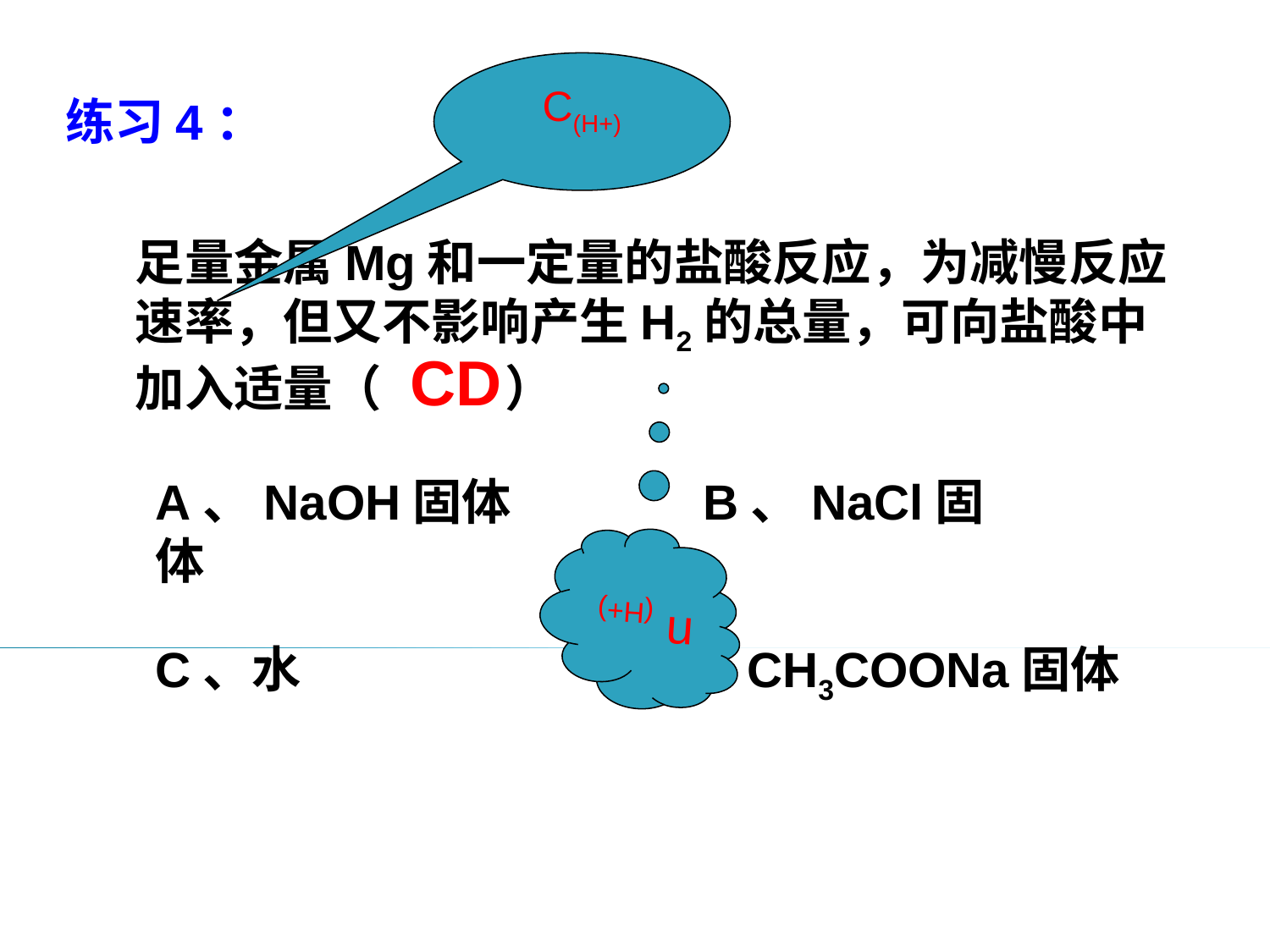

C(H+)
练习4：
足量金属Mg和一定量的盐酸反应，为减慢反应速率，但又不影响产生H2的总量，可向盐酸中加入适量（           ）
A、NaOH固体                B、NaCl固体
C、水                             D、CH3COONa固体
CD
n (H+)